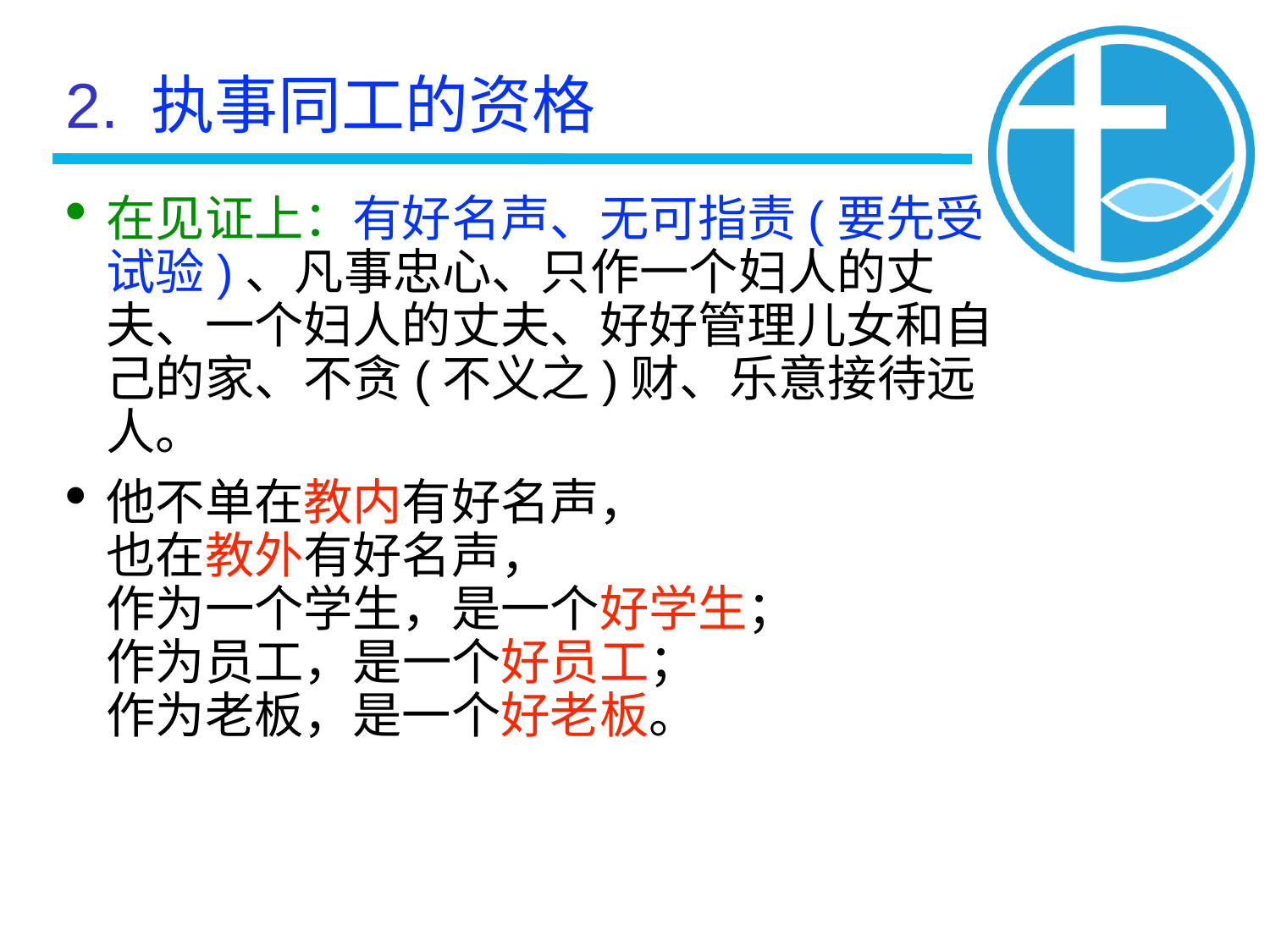

2. 执事同工的资格
在见证上：有好名声、无可指责(要先受试验)、凡事忠心、只作一个妇人的丈夫、一个妇人的丈夫、好好管理儿女和自己的家、不贪(不义之)财、乐意接待远人。
他不单在教内有好名声，
也在教外有好名声，
作为一个学生，是一个好学生；
作为员工，是一个好员工；
作为老板，是一个好老板。